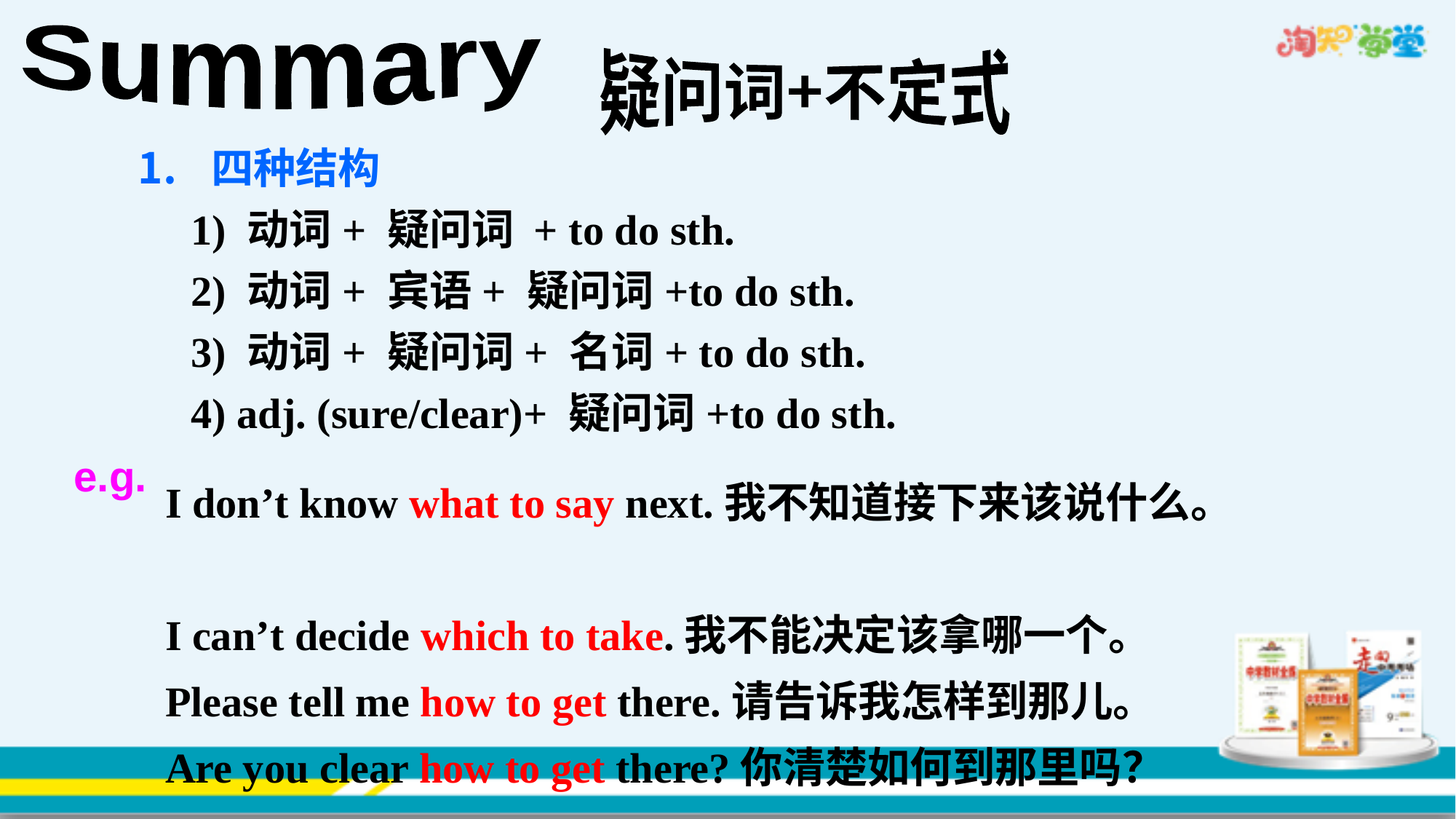

Summary
疑问词+不定式
四种结构
     1) 动词+ 疑问词 + to do sth.
     2) 动词+ 宾语+ 疑问词+to do sth.
     3) 动词+ 疑问词+ 名词+ to do sth.
     4) adj. (sure/clear)+ 疑问词+to do sth.
e.g.
I don’t know what to say next.我不知道接下来该说什么。
I can’t decide which to take.我不能决定该拿哪一个。
Please tell me how to get there.请告诉我怎样到那儿。
Are you clear how to get there?你清楚如何到那里吗？